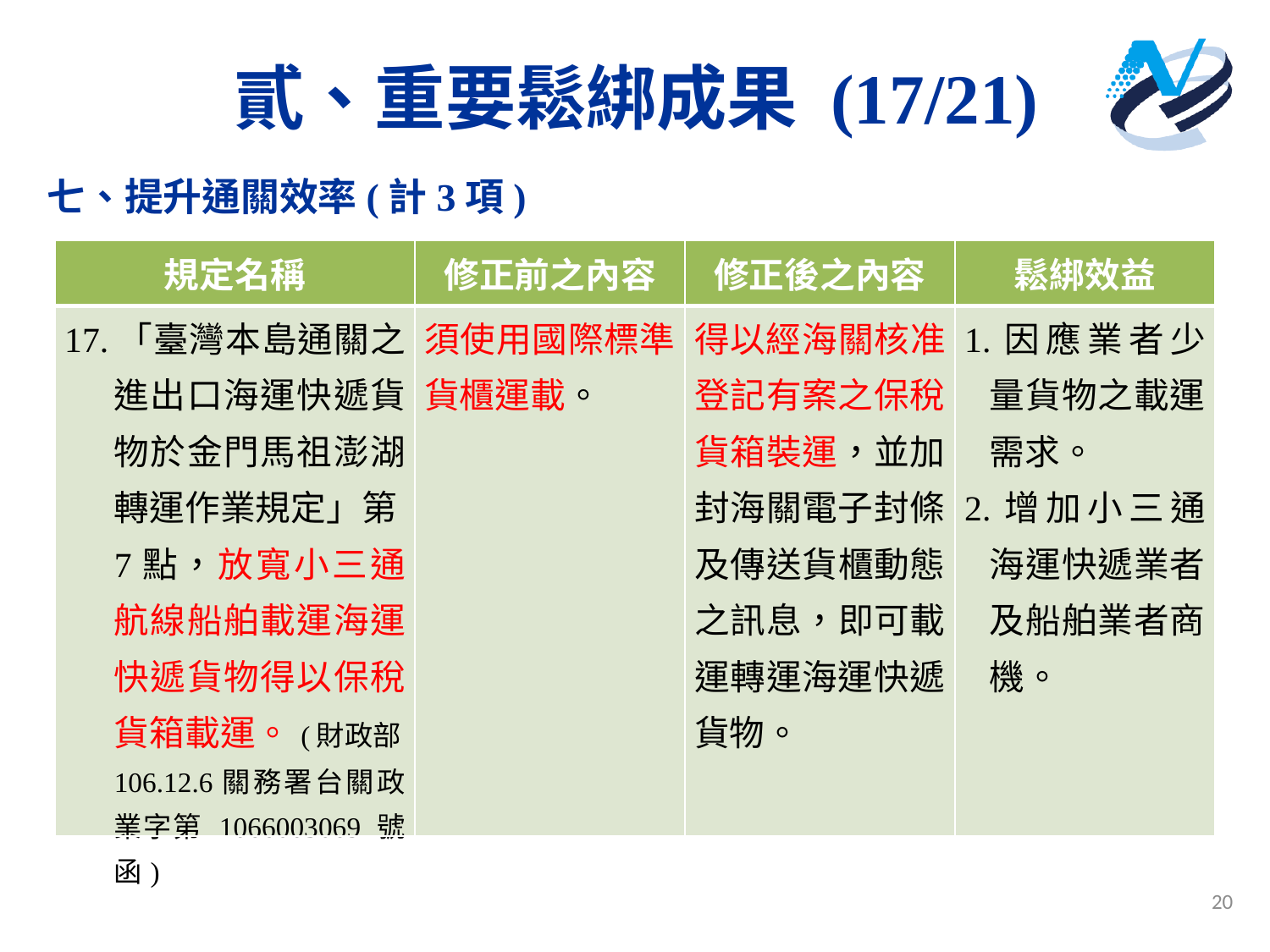

# 貳、重要鬆綁成果 (17/21)
七、提升通關效率(計3項)
| 規定名稱 | 修正前之內容 | 修正後之內容 | 鬆綁效益 |
| --- | --- | --- | --- |
| 17.「臺灣本島通關之進出口海運快遞貨物於金門馬祖澎湖轉運作業規定」第7點，放寬小三通航線船舶載運海運快遞貨物得以保稅貨箱載運。(財政部106.12.6關務署台關政業字第 1066003069 號函) | 須使用國際標準貨櫃運載。 | 得以經海關核准登記有案之保稅貨箱裝運，並加封海關電子封條及傳送貨櫃動態之訊息，即可載運轉運海運快遞貨物。 | 1.因應業者少量貨物之載運需求。 2.增加小三通海運快遞業者及船舶業者商機。 |
20